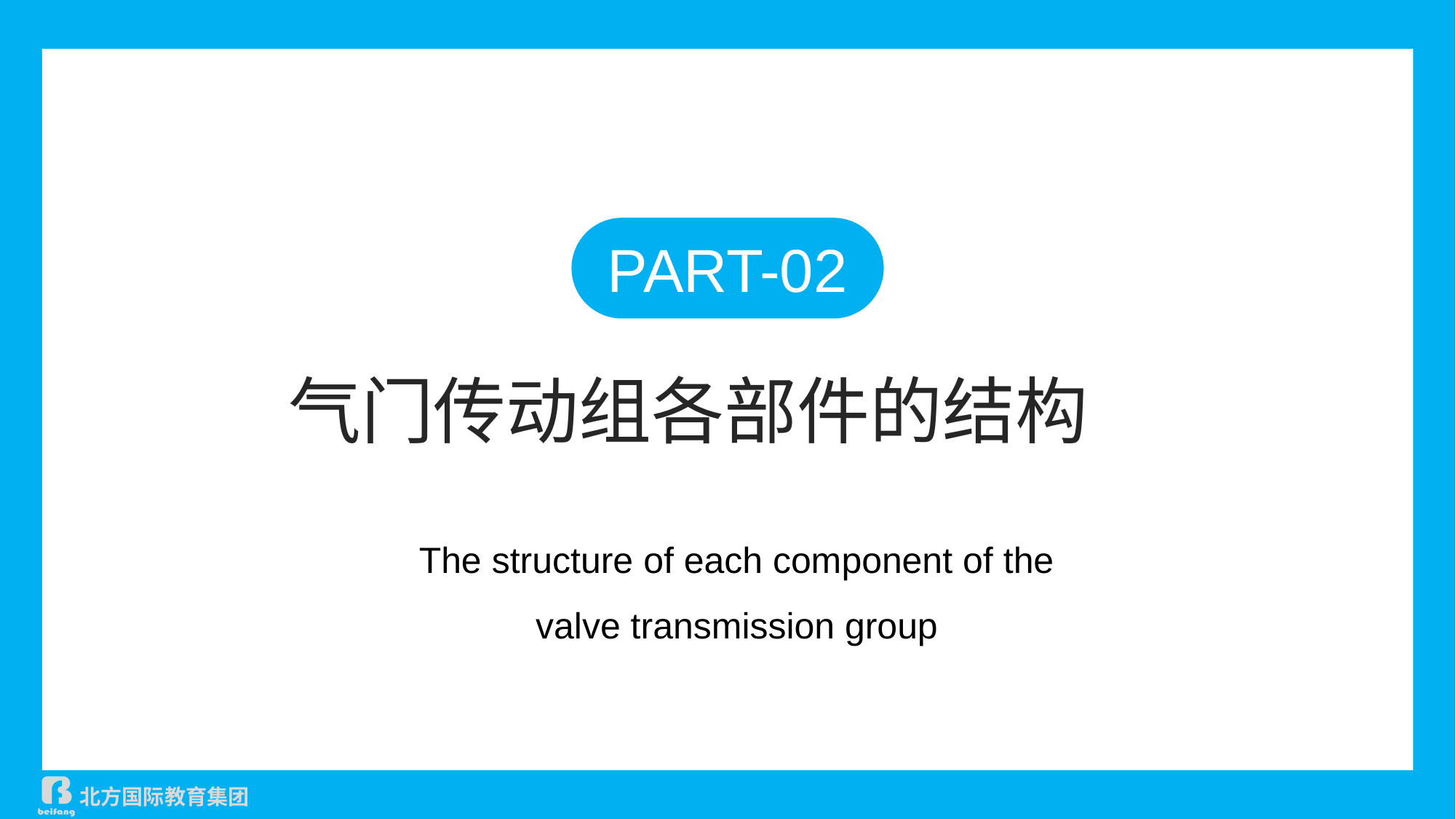

PART-02
气门传动组各部件的结构
The structure of each component of the valve transmission group